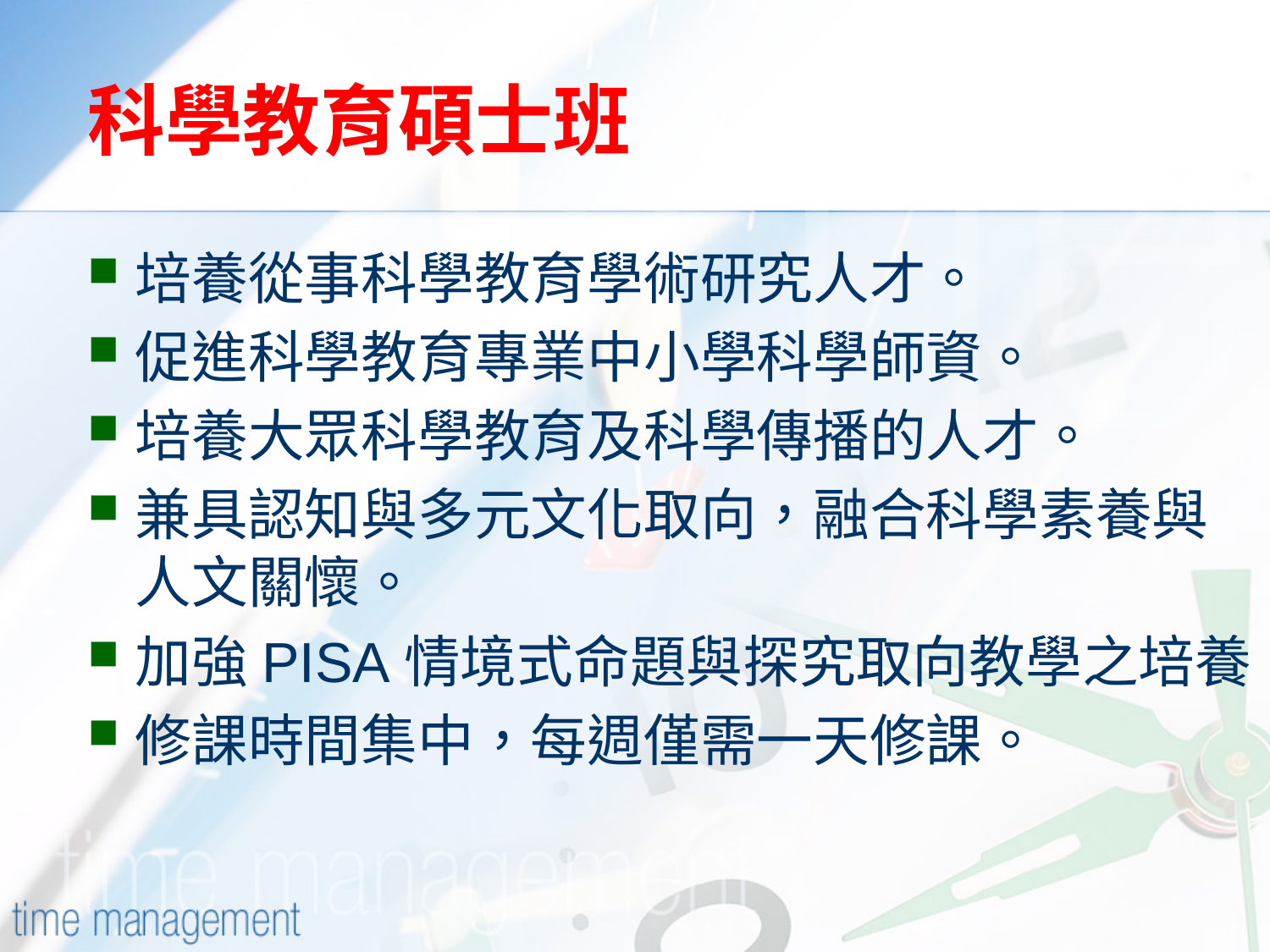

# 科學教育碩士班
培養從事科學教育學術研究人才。
促進科學教育專業中小學科學師資。
培養大眾科學教育及科學傳播的人才。
兼具認知與多元文化取向，融合科學素養與人文關懷。
加強PISA情境式命題與探究取向教學之培養。
修課時間集中，每週僅需一天修課。